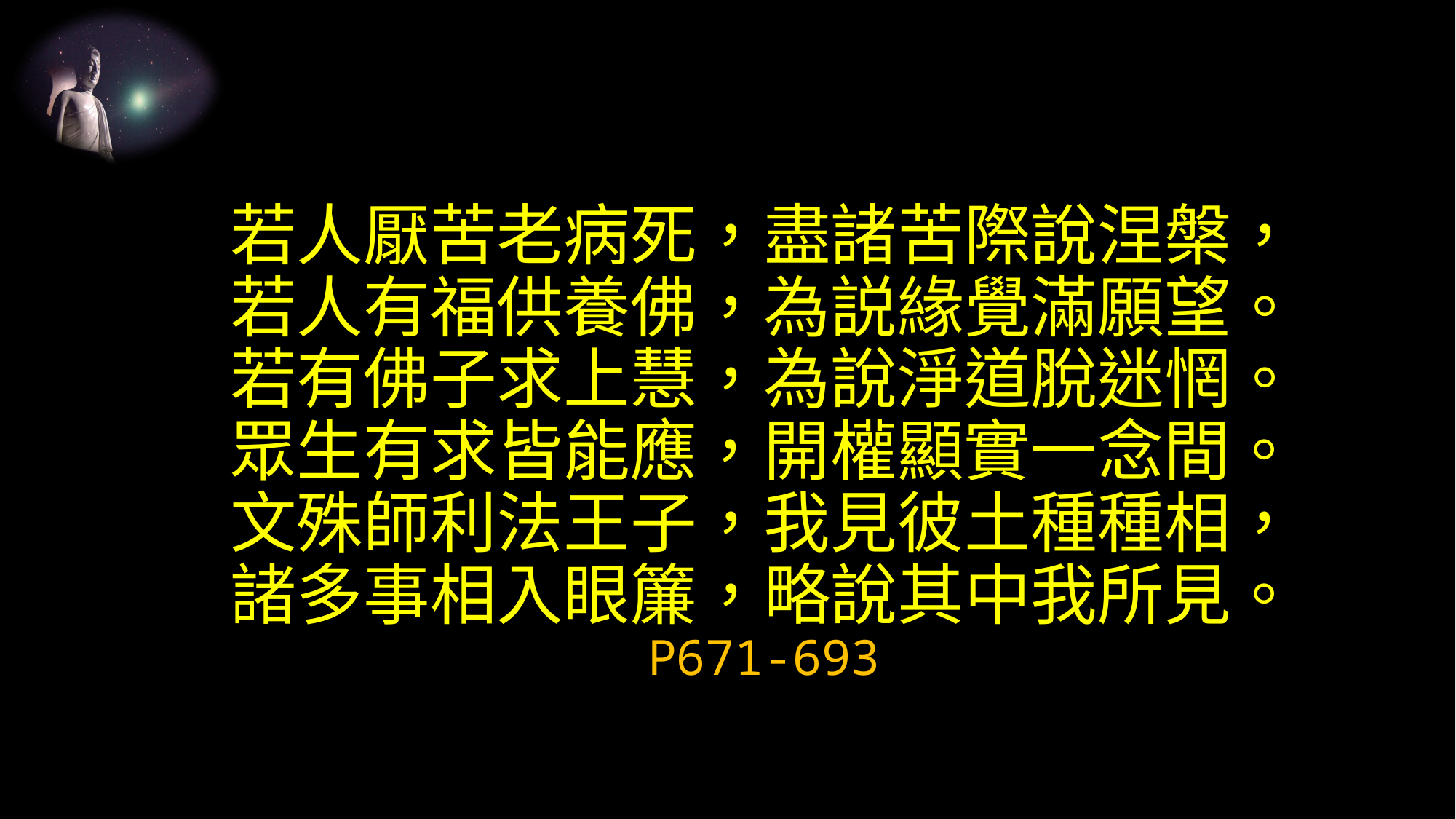

# 若人厭苦老病死，盡諸苦際說涅槃， 若人有福供養佛，為説緣覺滿願望。 若有佛子求上慧，為說淨道脫迷惘。 眾生有求皆能應，開權顯實一念間。 文殊師利法王子，我見彼土種種相， 諸多事相入眼簾，略說其中我所見。 P671-693